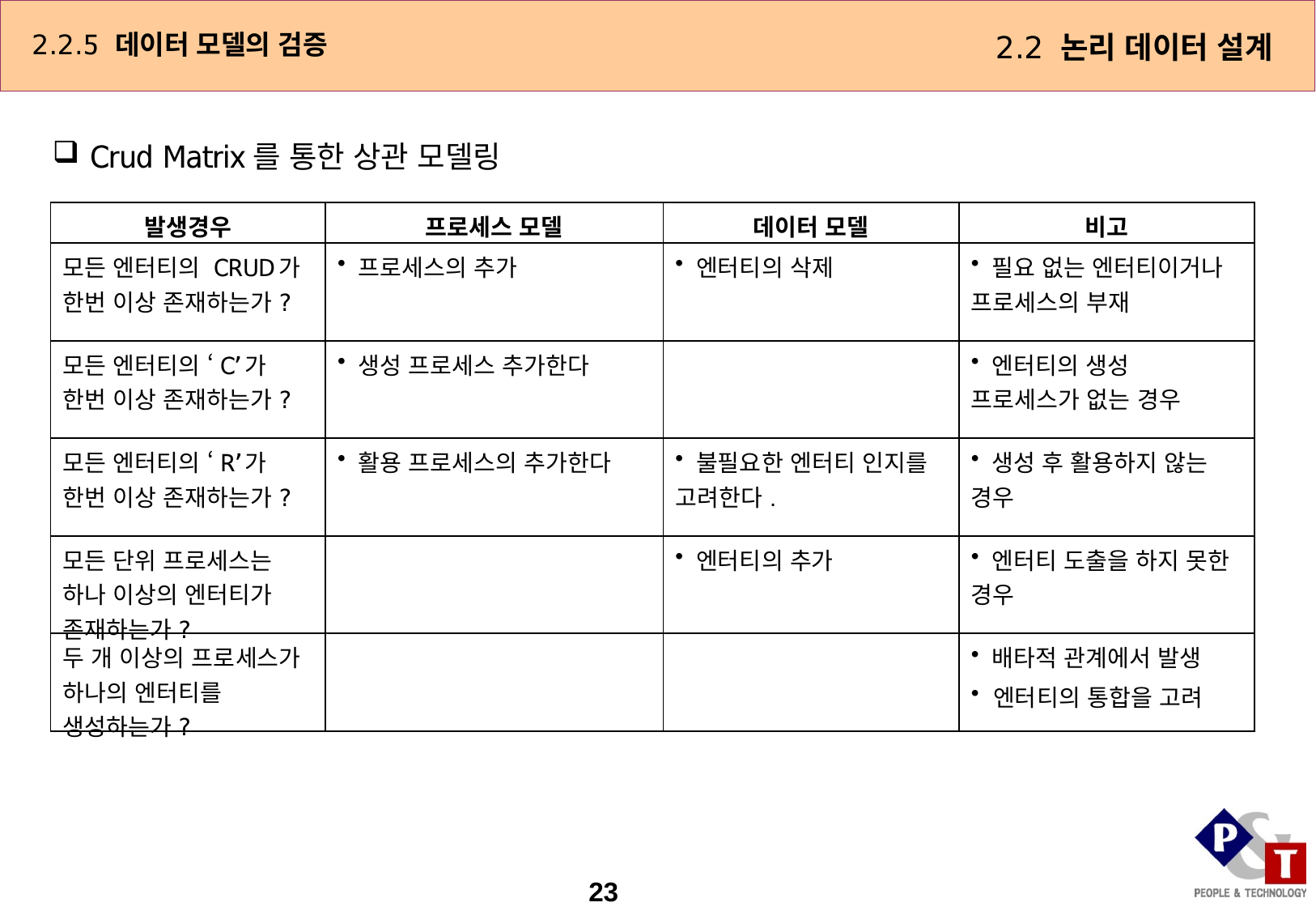

2.2.5 데이터 모델의 검증
2.2 논리 데이터 설계
 Crud Matrix를 통한 상관 모델링
| 발생경우 | 프로세스 모델 | 데이터 모델 | 비고 |
| --- | --- | --- | --- |
| 모든 엔터티의 CRUD가 한번 이상 존재하는가? | 프로세스의 추가 | 엔터티의 삭제 | 필요 없는 엔터티이거나 프로세스의 부재 |
| 모든 엔터티의 ‘C’가 한번 이상 존재하는가? | 생성 프로세스 추가한다 |  | 엔터티의 생성 프로세스가 없는 경우 |
| 모든 엔터티의 ‘R’가 한번 이상 존재하는가? | 활용 프로세스의 추가한다 | 불필요한 엔터티 인지를 고려한다. | 생성 후 활용하지 않는 경우 |
| 모든 단위 프로세스는 하나 이상의 엔터티가 존재하는가? |  | 엔터티의 추가 | 엔터티 도출을 하지 못한 경우 |
| 두 개 이상의 프로세스가 하나의 엔터티를 생성하는가? |  |  | 배타적 관계에서 발생 엔터티의 통합을 고려 |